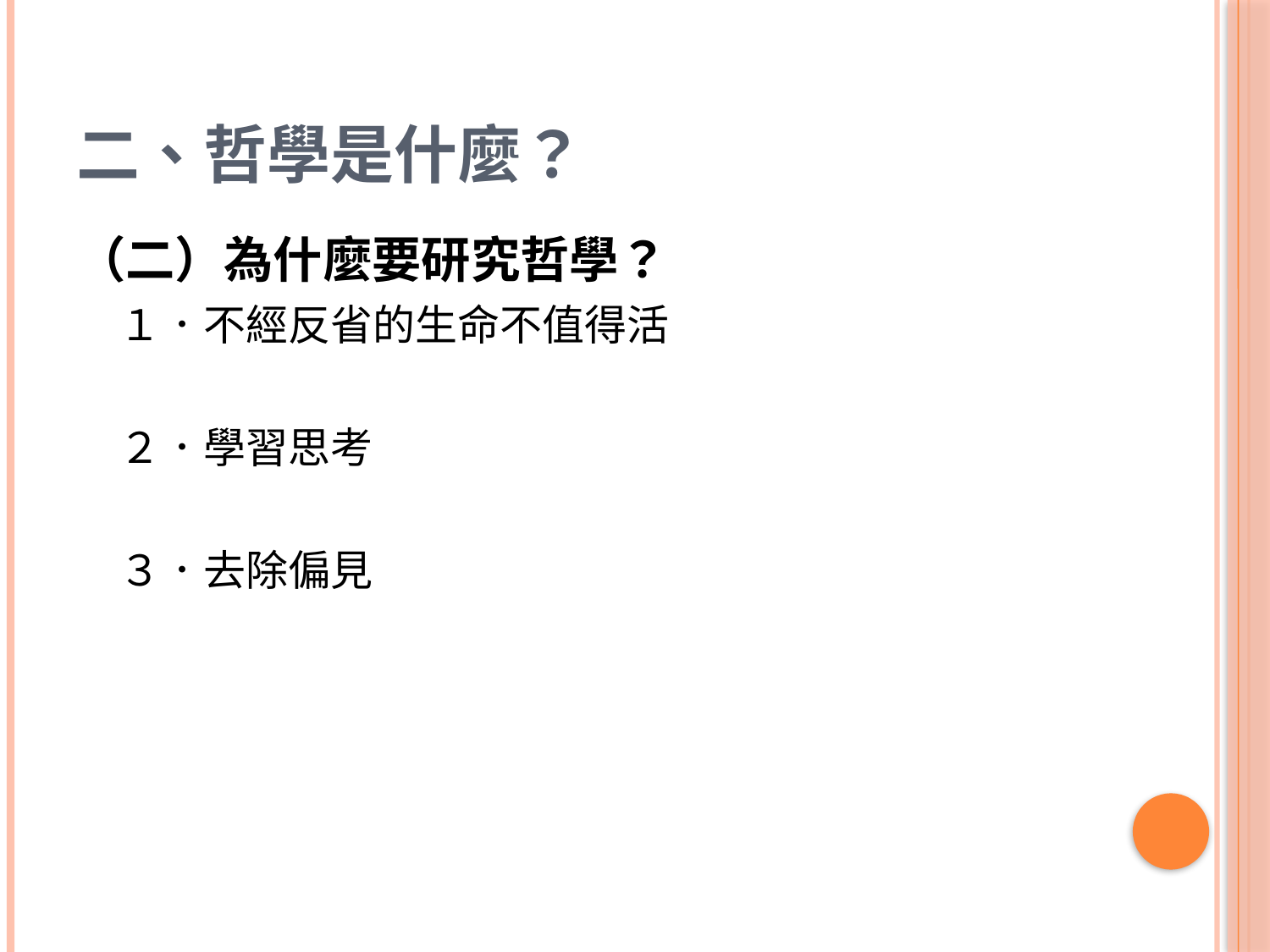

# 二、哲學是什麼？
（二）為什麼要研究哲學？
　１．不經反省的生命不值得活

　２．學習思考

　３．去除偏見